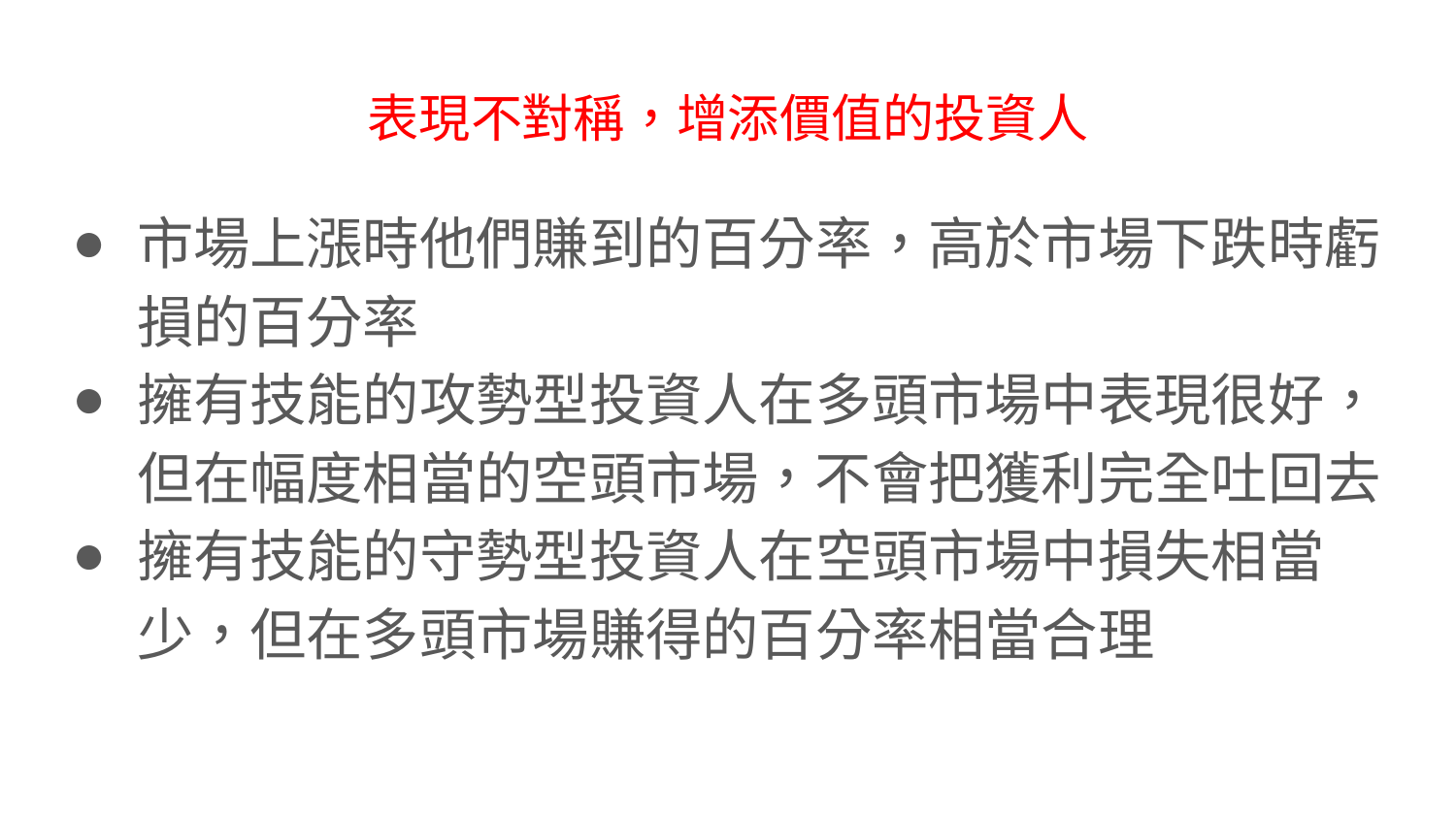

# 表現不對稱，增添價值的投資人
市場上漲時他們賺到的百分率，高於市場下跌時虧損的百分率
擁有技能的攻勢型投資人在多頭市場中表現很好，但在幅度相當的空頭市場，不會把獲利完全吐回去
擁有技能的守勢型投資人在空頭市場中損失相當少，但在多頭市場賺得的百分率相當合理